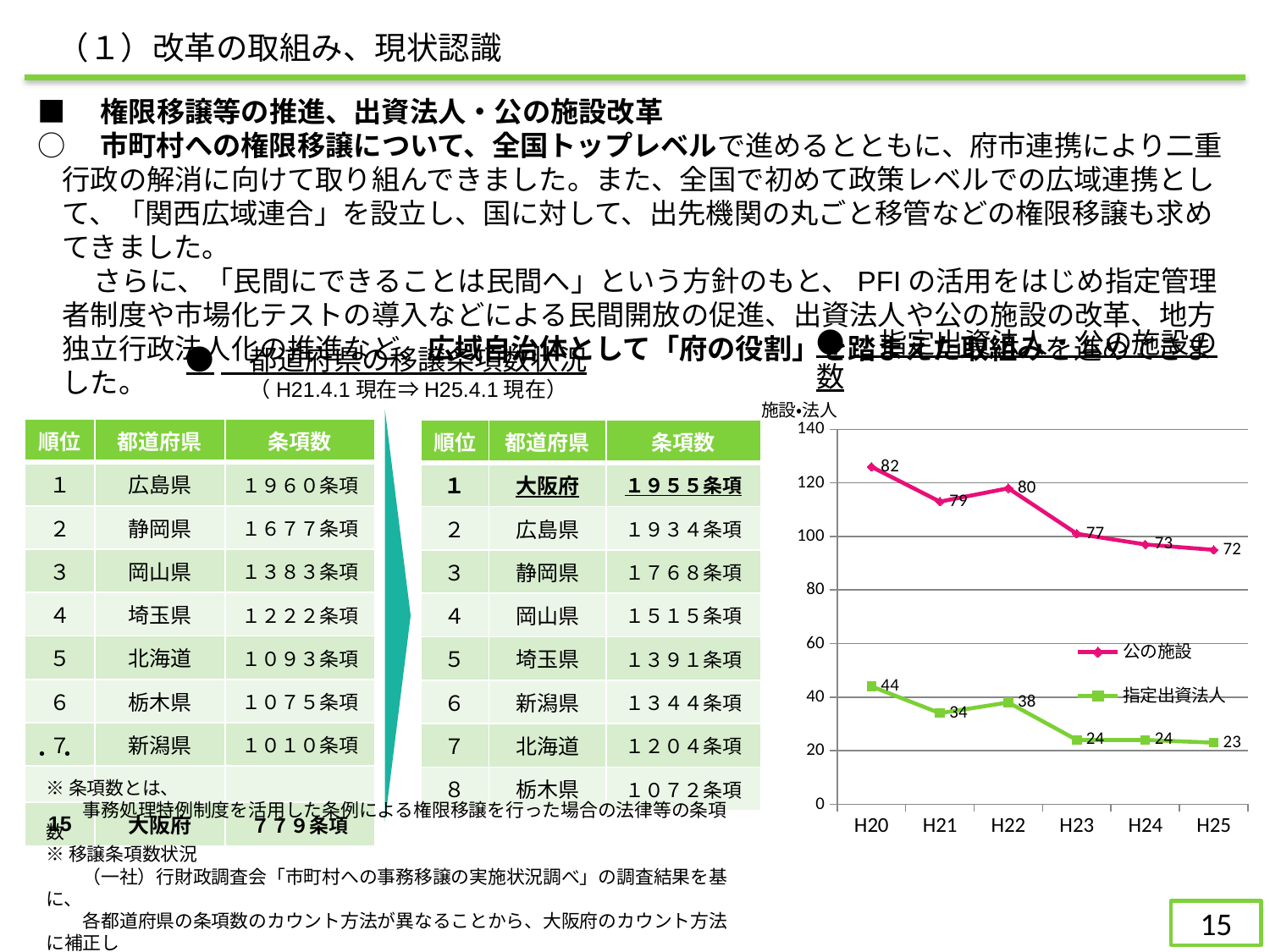

（１）改革の取組み、現状認識
■　権限移譲等の推進、出資法人・公の施設改革
○　市町村への権限移譲について、全国トップレベルで進めるとともに、府市連携により二重行政の解消に向けて取り組んできました。また、全国で初めて政策レベルでの広域連携として、「関西広域連合」を設立し、国に対して、出先機関の丸ごと移管などの権限移譲も求めてきました。
　　さらに、「民間にできることは民間へ」という方針のもと、PFIの活用をはじめ指定管理者制度や市場化テストの導入などによる民間開放の促進、出資法人や公の施設の改革、地方独立行政法人化の推進など、広域自治体として「府の役割」を踏まえた取組みを進めてきました。
●　指定出資法人・公の施設の数
●　都道府県の移譲条項数状況
　　　（H21.4.1現在⇒H25.4.1現在）
施設・法人

### Chart

| Category | 指定出資法人 | 公の施設 |
|---|---|---|
| H20 | 44.0 | 82.0 |
| H21 | 34.0 | 79.0 |
| H22 | 38.0 | 80.0 |
| H23 | 24.0 | 77.0 |
| H24 | 24.0 | 73.0 |
| H25 | 23.0 | 72.0 |
| 順位 | 都道府県 | 条項数 |
| --- | --- | --- |
| １ | 広島県 | １９６０条項 |
| ２ | 静岡県 | １６７７条項 |
| ３ | 岡山県 | １３８３条項 |
| ４ | 埼玉県 | １２２２条項 |
| ５ | 北海道 | １０９３条項 |
| ６ | 栃木県 | １０７５条項 |
| ７ | 新潟県 | １０１０条項 |
|  |  |  |
| 15 | 大阪府 | ７７９条項 |
| 順位 | 都道府県 | 条項数 |
| --- | --- | --- |
| １ | 大阪府 | １９５５条項 |
| ２ | 広島県 | １９３４条項 |
| ３ | 静岡県 | １７６８条項 |
| ４ | 岡山県 | １５１５条項 |
| ５ | 埼玉県 | １３９１条項 |
| ６ | 新潟県 | １３４４条項 |
| ７ | 北海道 | １２０４条項 |
| ８ | 栃木県 | １０７２条項 |

・・
※条項数とは、
　　事務処理特例制度を活用した条例による権限移譲を行った場合の法律等の条項数
※移譲条項数状況
　　（一社）行財政調査会「市町村への事務移譲の実施状況調べ」の調査結果を基に、
　　各都道府県の条項数のカウント方法が異なることから、大阪府のカウント方法に補正し
　　条項数を比較
15